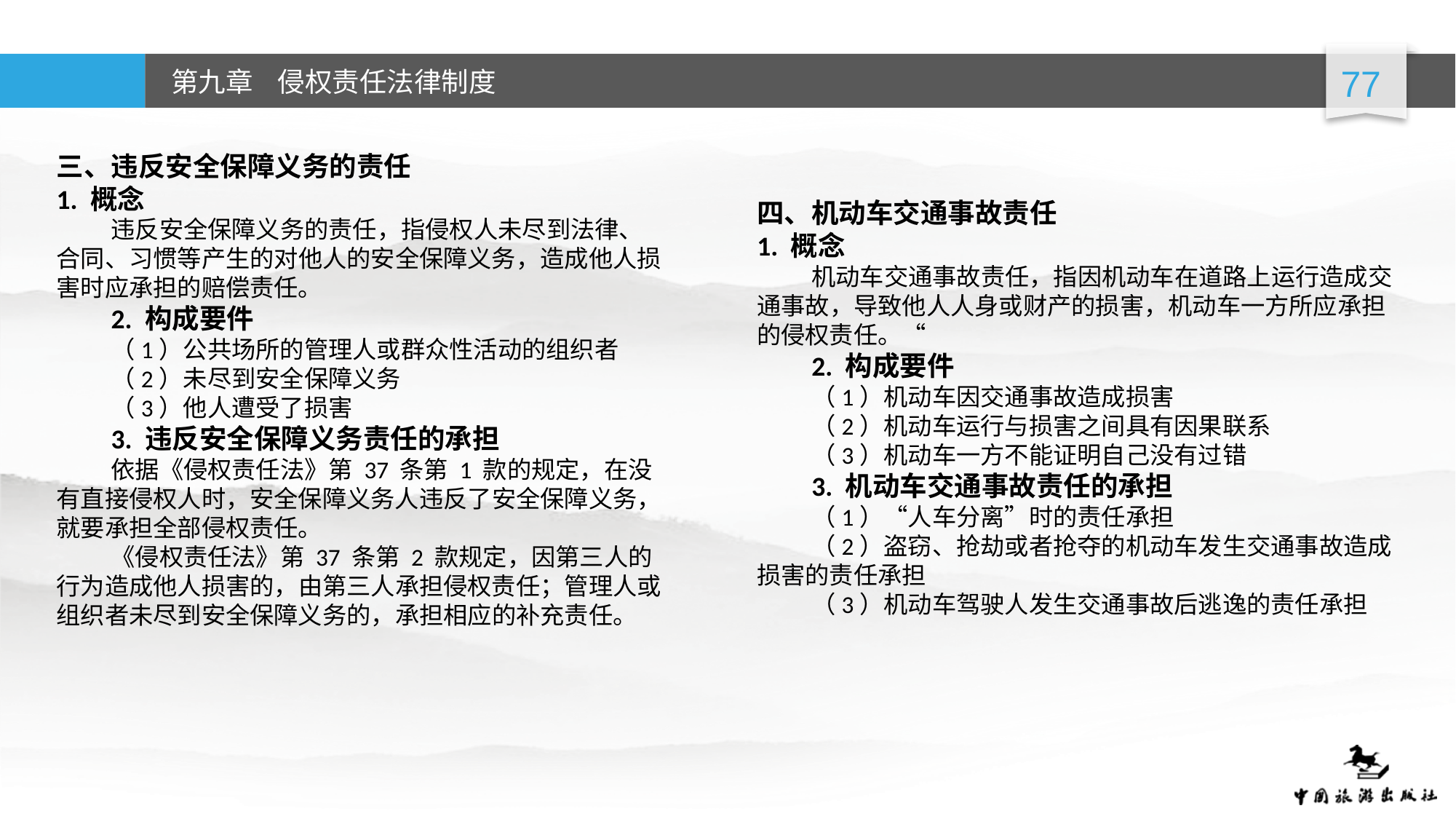

三、违反安全保障义务的责任
1. 概念
违反安全保障义务的责任，指侵权人未尽到法律、合同、习惯等产生的对他人的安全保障义务，造成他人损害时应承担的赔偿责任。
2. 构成要件
（1）公共场所的管理人或群众性活动的组织者
（2）未尽到安全保障义务
（3）他人遭受了损害
3. 违反安全保障义务责任的承担
依据《侵权责任法》第 37 条第 1 款的规定，在没有直接侵权人时，安全保障义务人违反了安全保障义务，就要承担全部侵权责任。
《侵权责任法》第 37 条第 2 款规定，因第三人的行为造成他人损害的，由第三人承担侵权责任；管理人或组织者未尽到安全保障义务的，承担相应的补充责任。

四、机动车交通事故责任
1. 概念
机动车交通事故责任，指因机动车在道路上运行造成交通事故，导致他人人身或财产的损害，机动车一方所应承担的侵权责任。“
2. 构成要件
（1）机动车因交通事故造成损害
（2）机动车运行与损害之间具有因果联系
（3）机动车一方不能证明自己没有过错
3. 机动车交通事故责任的承担
（1）“人车分离”时的责任承担
（2）盗窃、抢劫或者抢夺的机动车发生交通事故造成损害的责任承担
（3）机动车驾驶人发生交通事故后逃逸的责任承担